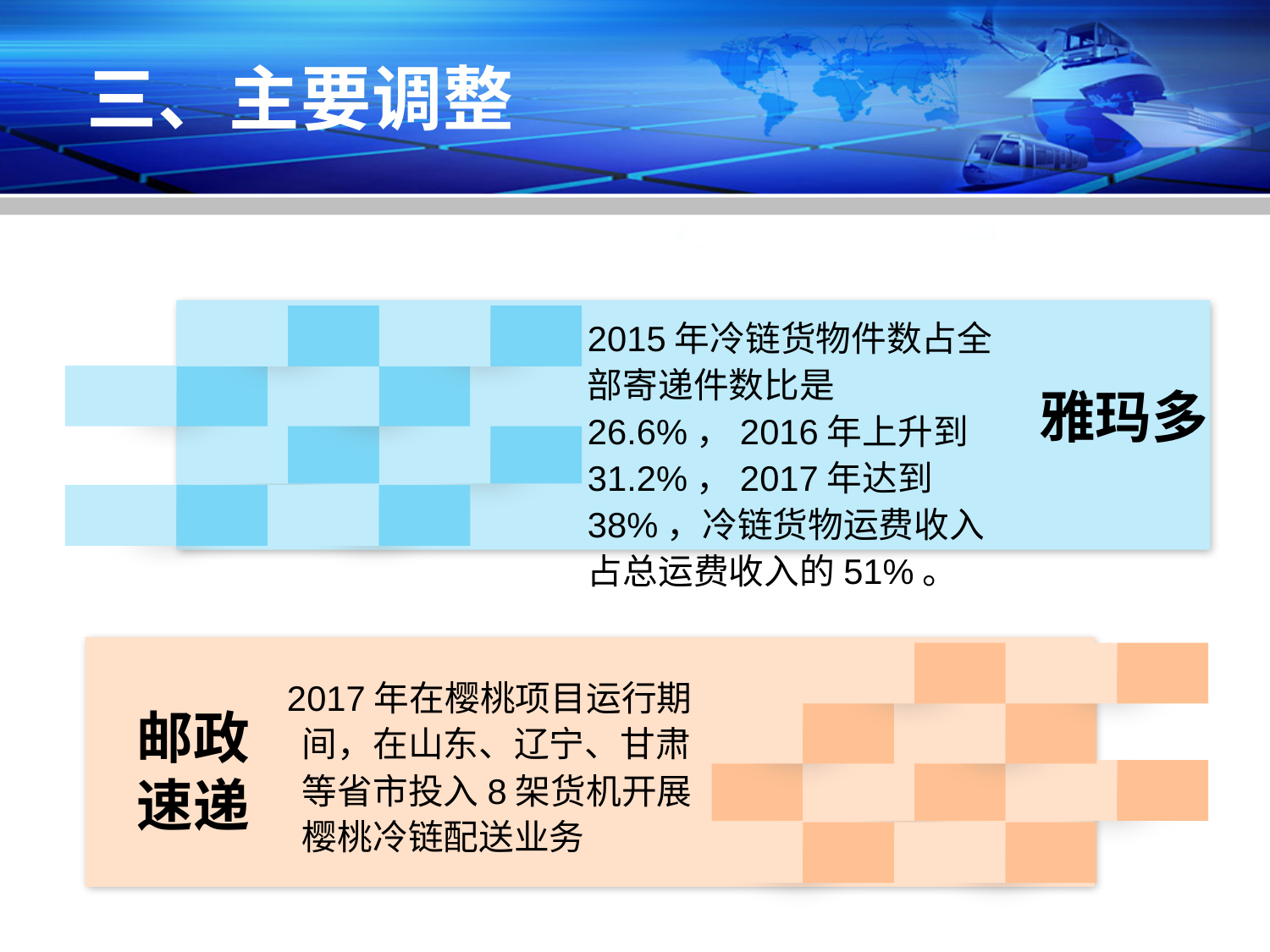

# 三、主要调整

2015年冷链货物件数占全部寄递件数比是26.6%，2016年上升到31.2%，2017年达到38%，冷链货物运费收入占总运费收入的51%。
雅玛多

 2017年在樱桃项目运行期间，在山东、辽宁、甘肃等省市投入8架货机开展樱桃冷链配送业务
邮政
速递